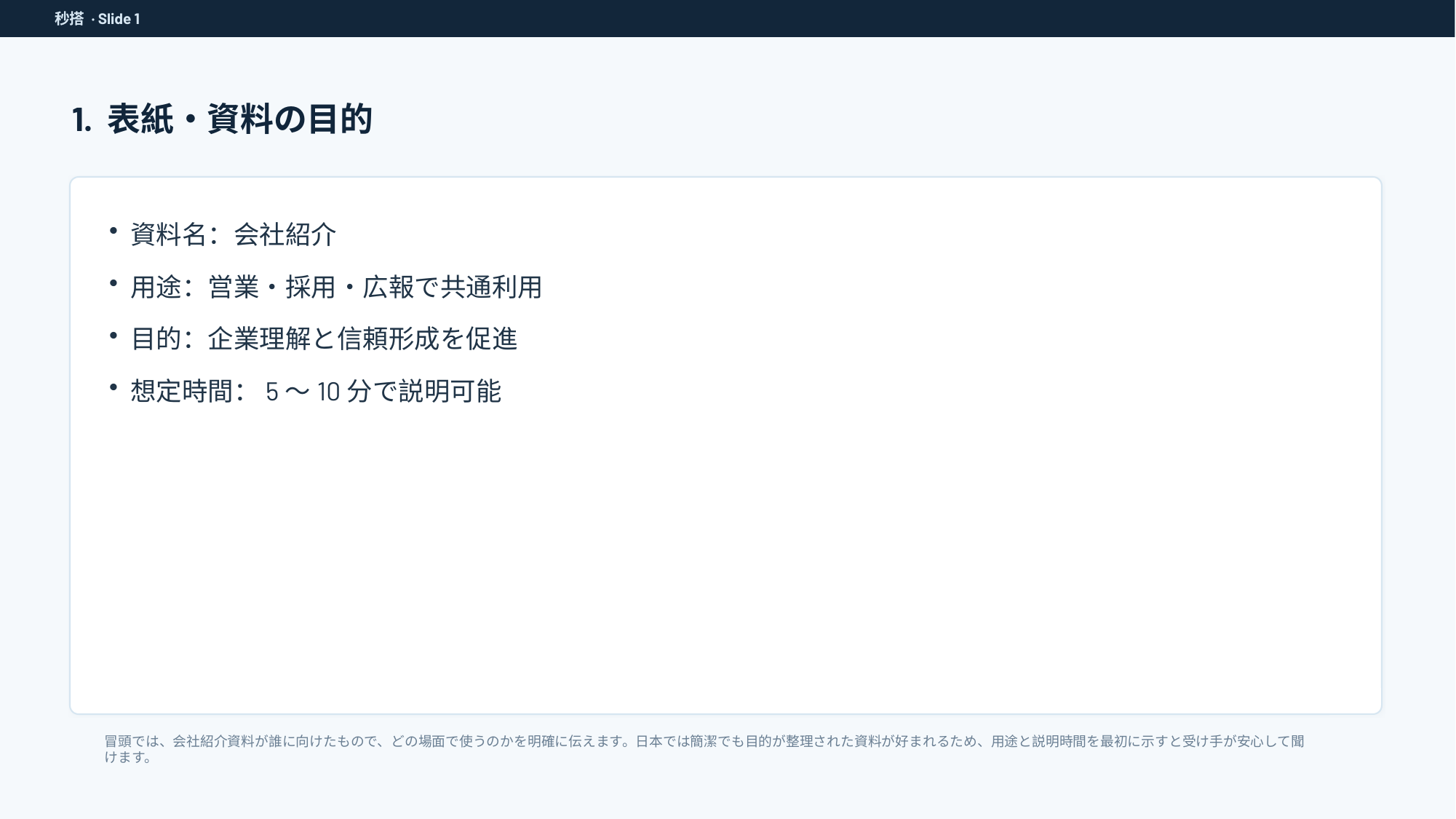

秒搭 · Slide 1
1. 表紙・資料の目的

資料名：会社紹介
用途：営業・採用・広報で共通利用
目的：企業理解と信頼形成を促進
想定時間：5〜10分で説明可能
冒頭では、会社紹介資料が誰に向けたもので、どの場面で使うのかを明確に伝えます。日本では簡潔でも目的が整理された資料が好まれるため、用途と説明時間を最初に示すと受け手が安心して聞けます。